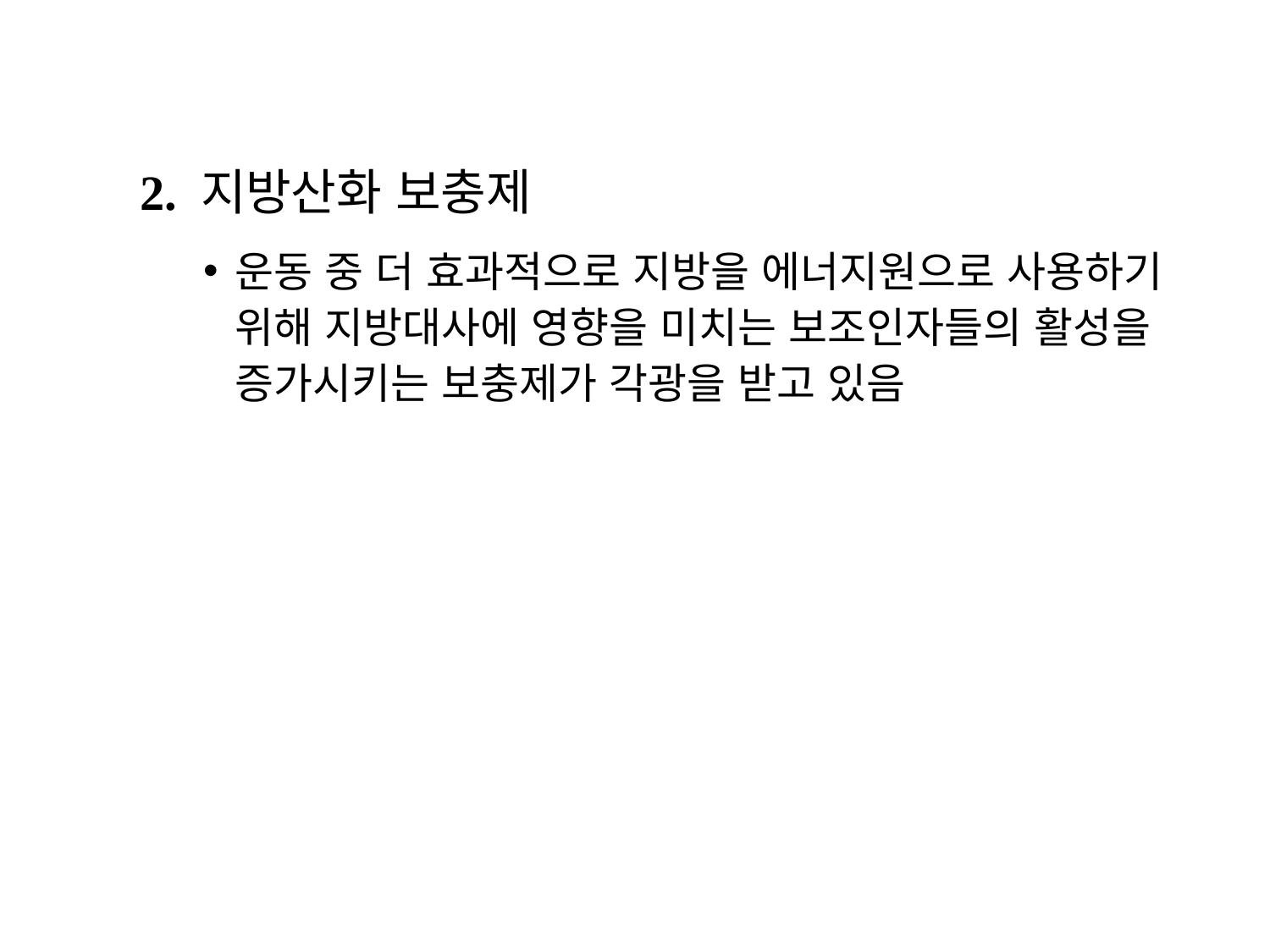

2. 지방산화 보충제
운동 중 더 효과적으로 지방을 에너지원으로 사용하기 위해 지방대사에 영향을 미치는 보조인자들의 활성을 증가시키는 보충제가 각광을 받고 있음